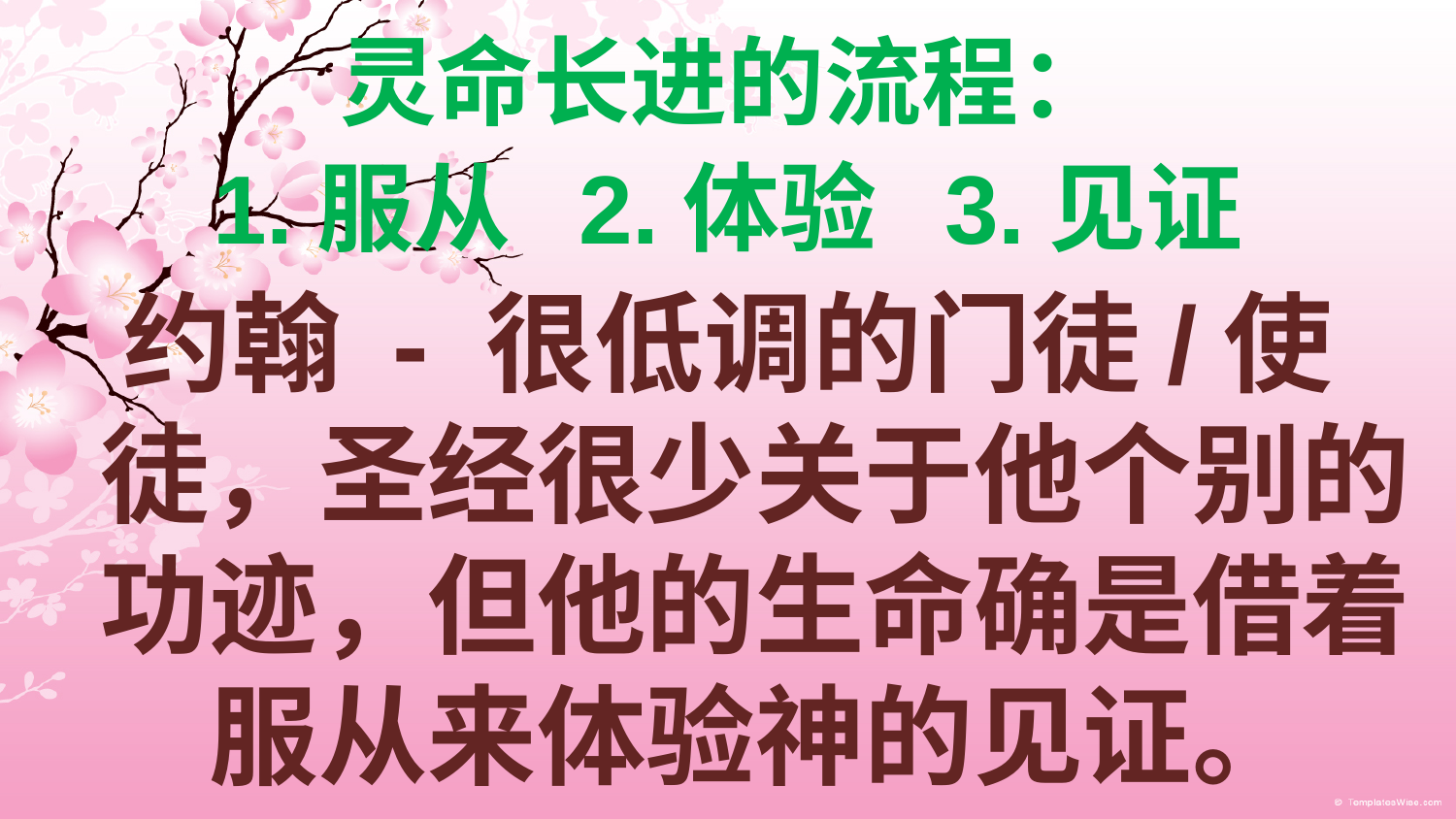

灵命长进的流程：
1.服从  2.体验  3.见证
约翰 - 很低调的门徒/使徒，圣经很少关于他个别的功迹，但他的生命确是借着服从来体验神的见证。